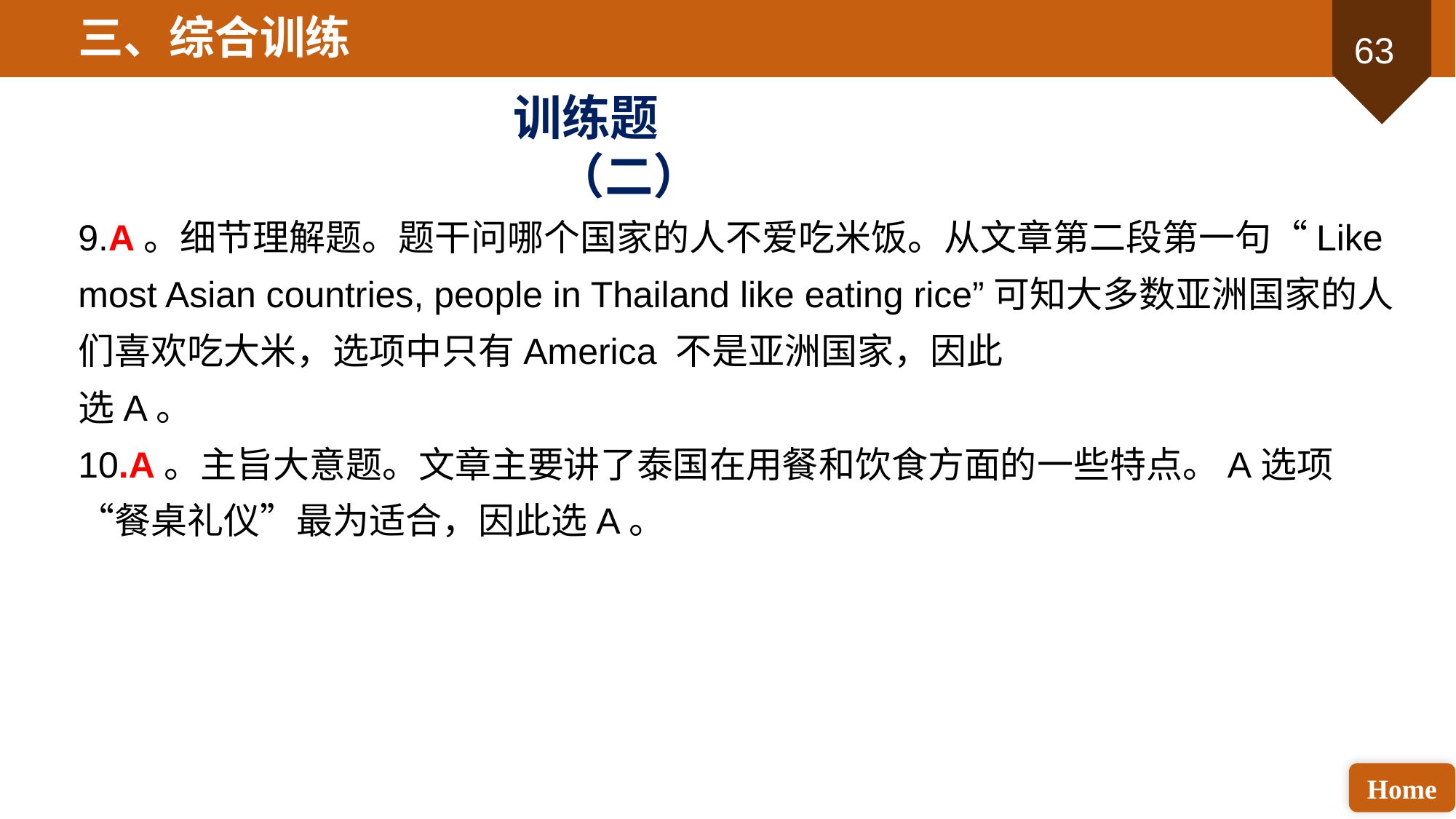

三、综合训练
训练题（二）
9.A。细节理解题。题干问哪个国家的人不爱吃米饭。从文章第二段第一句“Like most Asian countries, people in Thailand like eating rice”可知大多数亚洲国家的人们喜欢吃大米，选项中只有America 不是亚洲国家，因此
选A。
10.A。主旨大意题。文章主要讲了泰国在用餐和饮食方面的一些特点。A选项“餐桌礼仪”最为适合，因此选A。